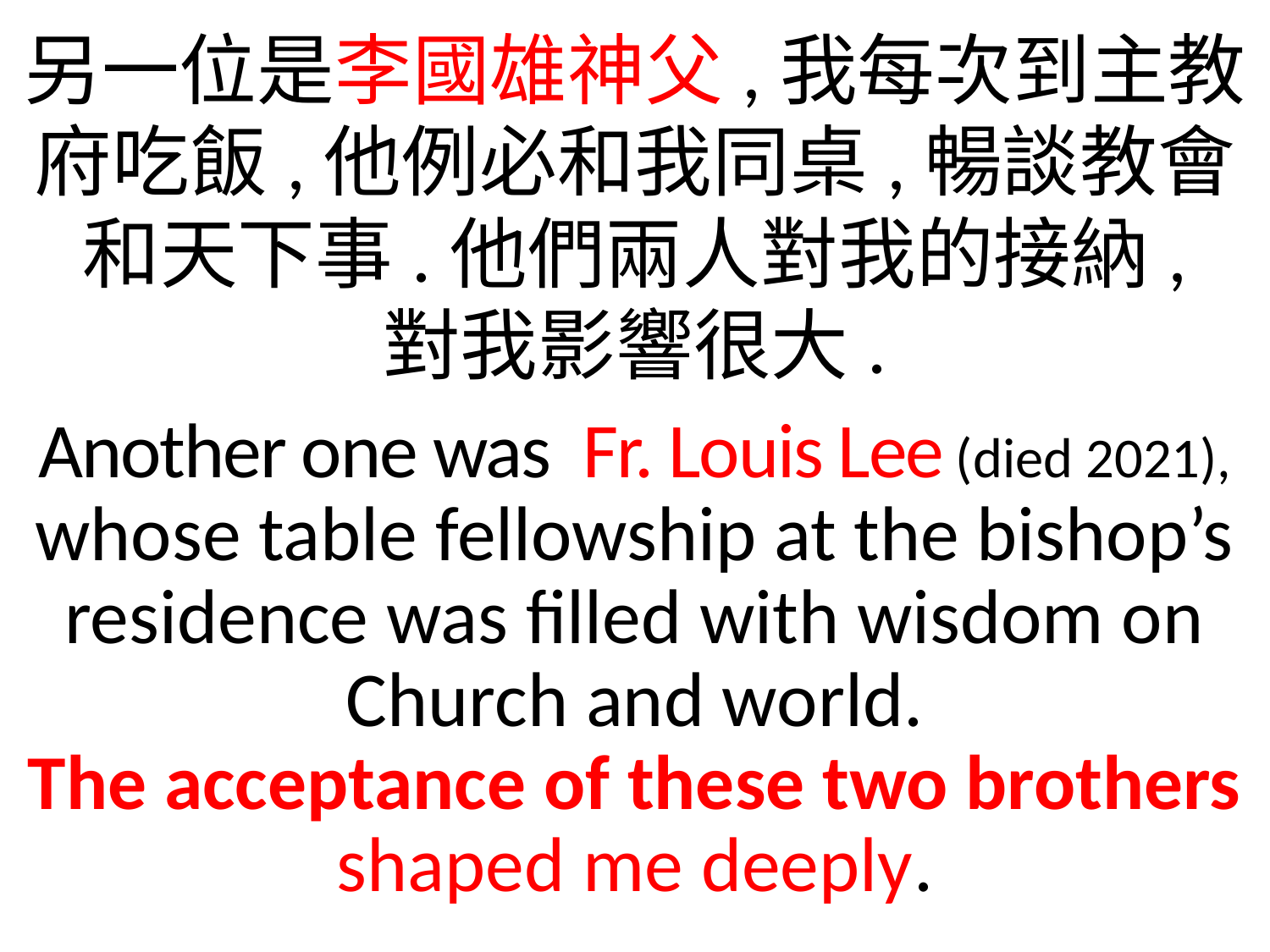

另一位是李國雄神父,我每次到主教府吃飯,他例必和我同桌,暢談教會和天下事.他們兩人對我的接納,
對我影響很大.
Another one was  Fr. Louis Lee (died 2021), whose table fellowship at the bishop’s residence was filled with wisdom on Church and world.
The acceptance of these two brothers shaped me deeply.